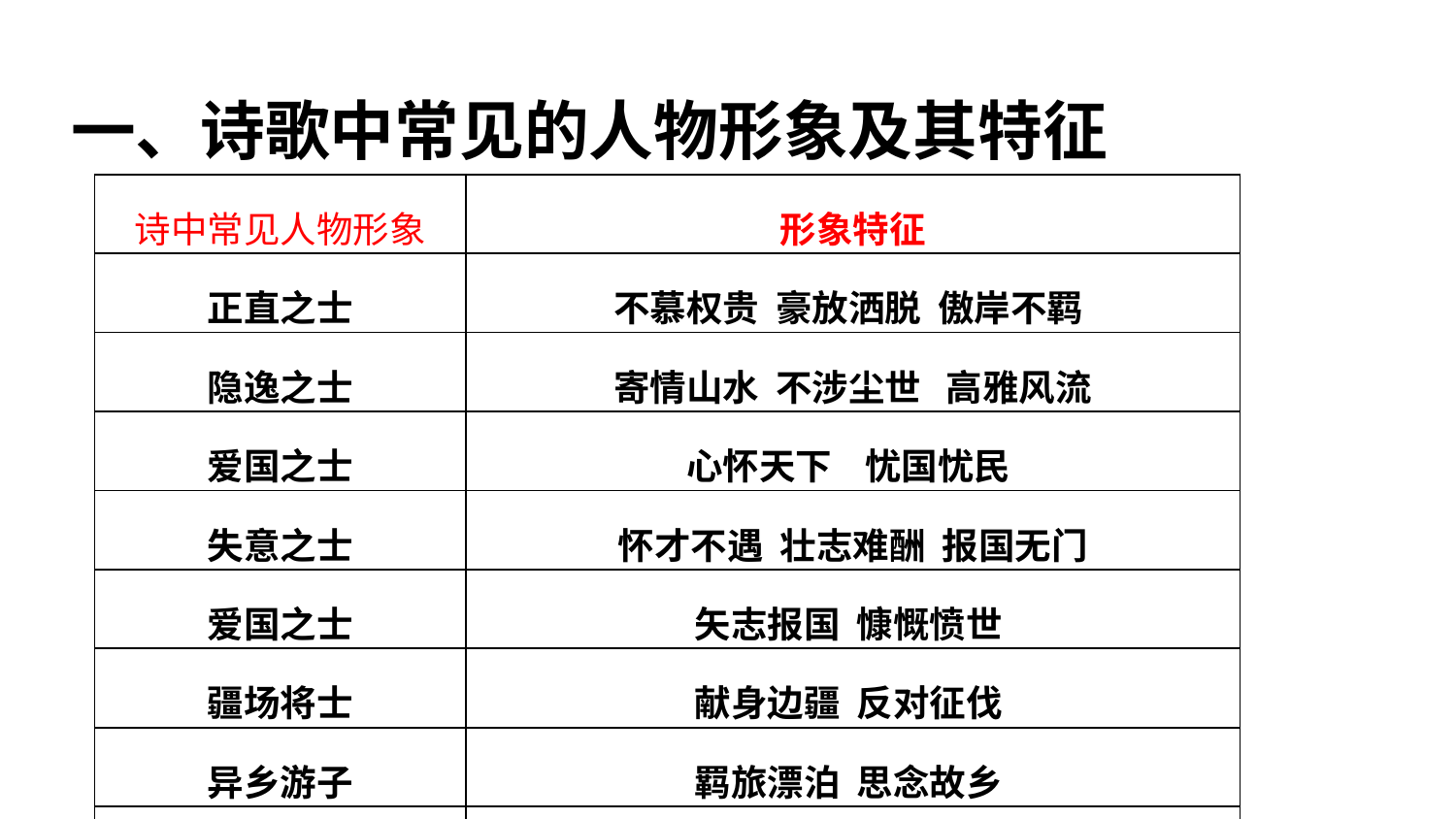

一、诗歌中常见的人物形象及其特征
| 诗中常见人物形象 | 形象特征 |
| --- | --- |
| 正直之士 | 不慕权贵 豪放洒脱 傲岸不羁 |
| 隐逸之士 | 寄情山水 不涉尘世  高雅风流 |
| 爱国之士 | 心怀天下 忧国忧民 |
| 失意之士 | 怀才不遇 壮志难酬  报国无门 |
| 爱国之士 | 矢志报国 慷慨愤世 |
| 疆场将士 | 献身边疆 反对征伐 |
| 异乡游子 | 羁旅漂泊 思念故乡 |
| 痴情儿女 | 缠绵悱恻 依依惜别 |